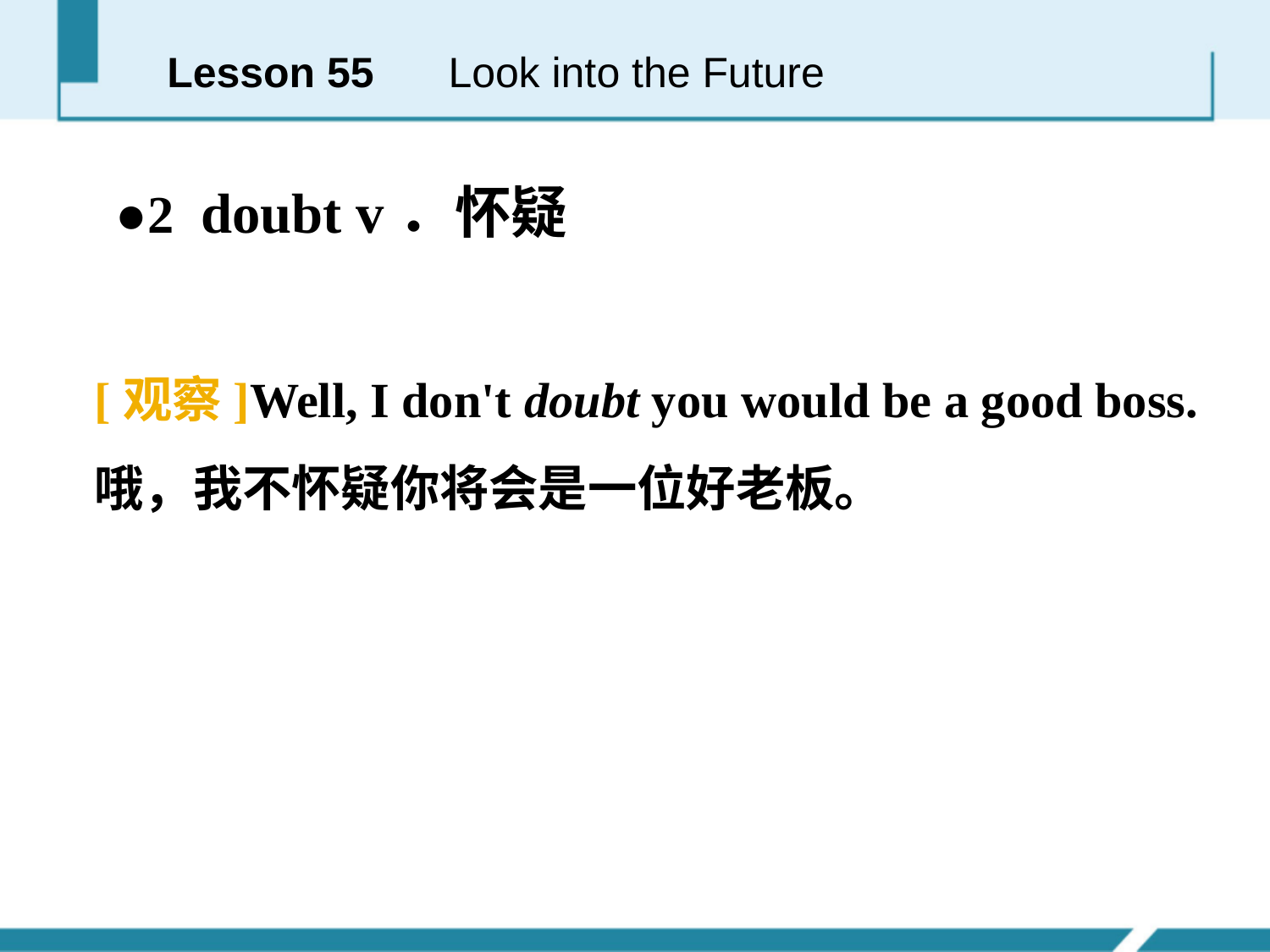

Lesson 55 　Look into the Future
●2  doubt v．怀疑

[观察]Well, I don't doubt you would be a good boss.
哦，我不怀疑你将会是一位好老板。